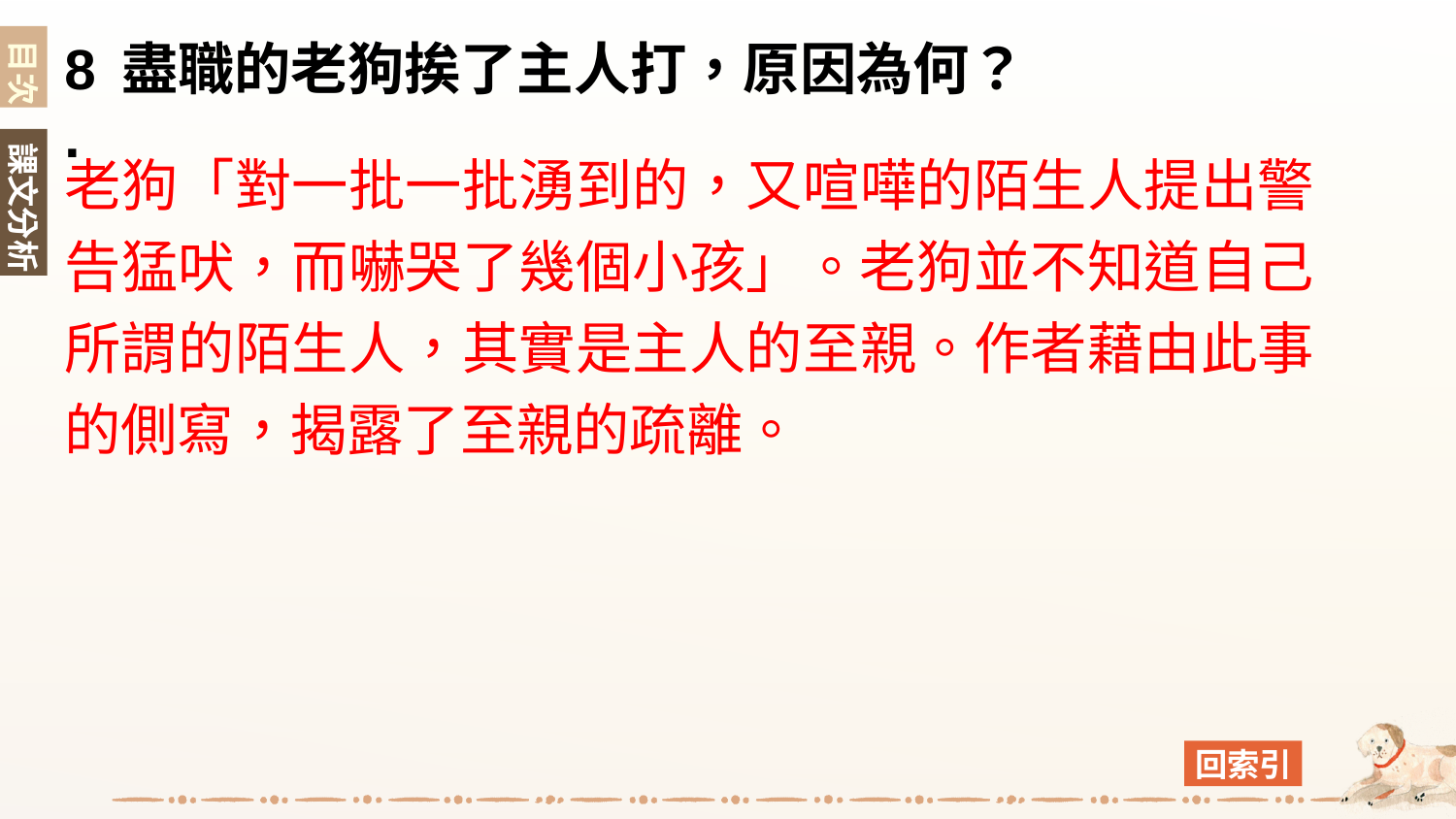

目次
8.
盡職的老狗挨了主人打，原因為何？
課文分析
老狗「對一批一批湧到的，又喧嘩的陌生人提出警告猛吠，而嚇哭了幾個小孩」。老狗並不知道自己所謂的陌生人，其實是主人的至親。作者藉由此事的側寫，揭露了至親的疏離。
回索引